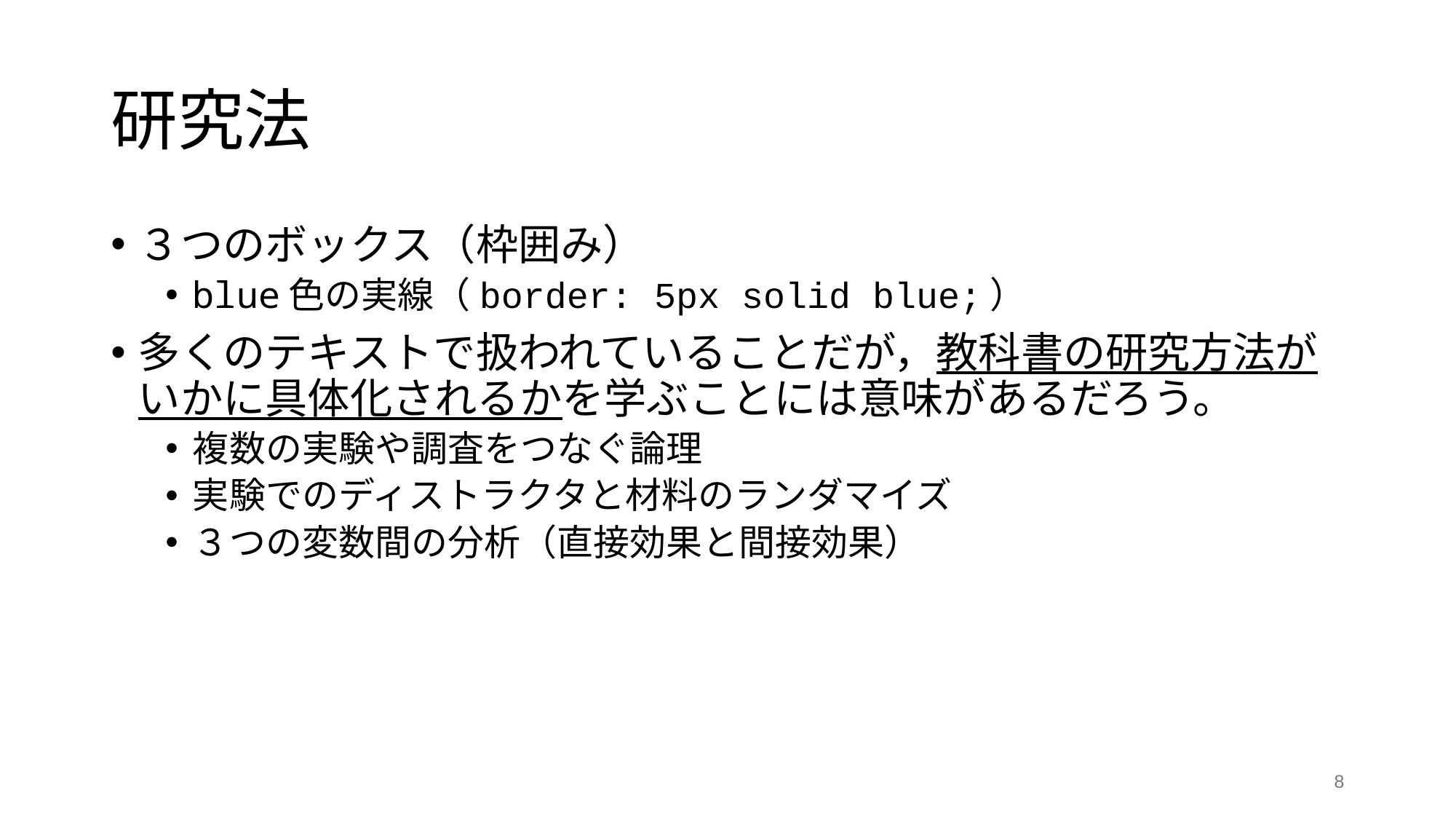

# 研究法
３つのボックス（枠囲み）
blue色の実線（border: 5px solid blue;）
多くのテキストで扱われていることだが，教科書の研究方法がいかに具体化されるかを学ぶことには意味があるだろう。
複数の実験や調査をつなぐ論理
実験でのディストラクタと材料のランダマイズ
３つの変数間の分析（直接効果と間接効果）
8